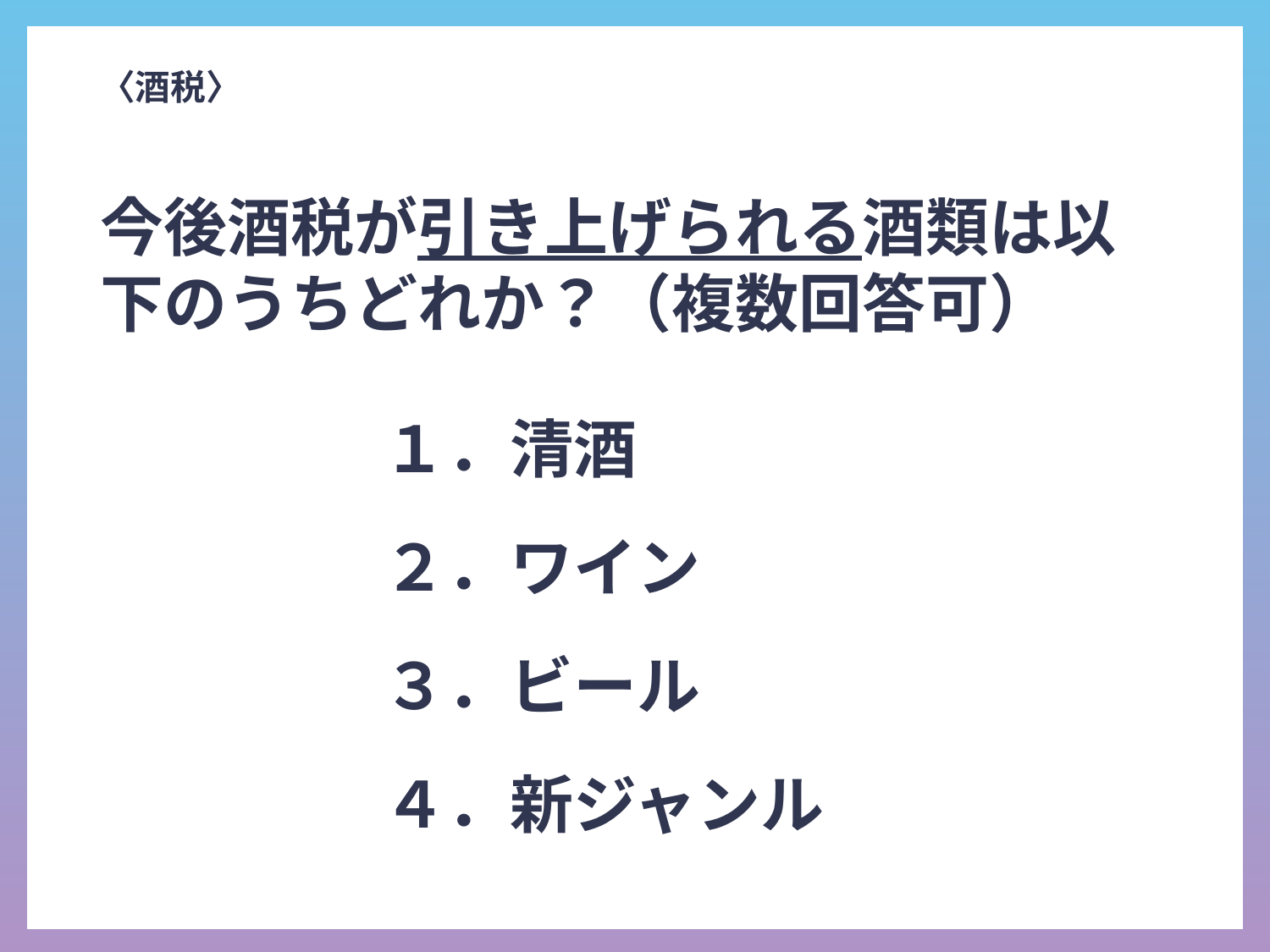

# 〈酒税〉
今後酒税が引き上げられる酒類は以下のうちどれか？（複数回答可）
１．清酒

２．ワイン

３．ビール

４．新ジャンル